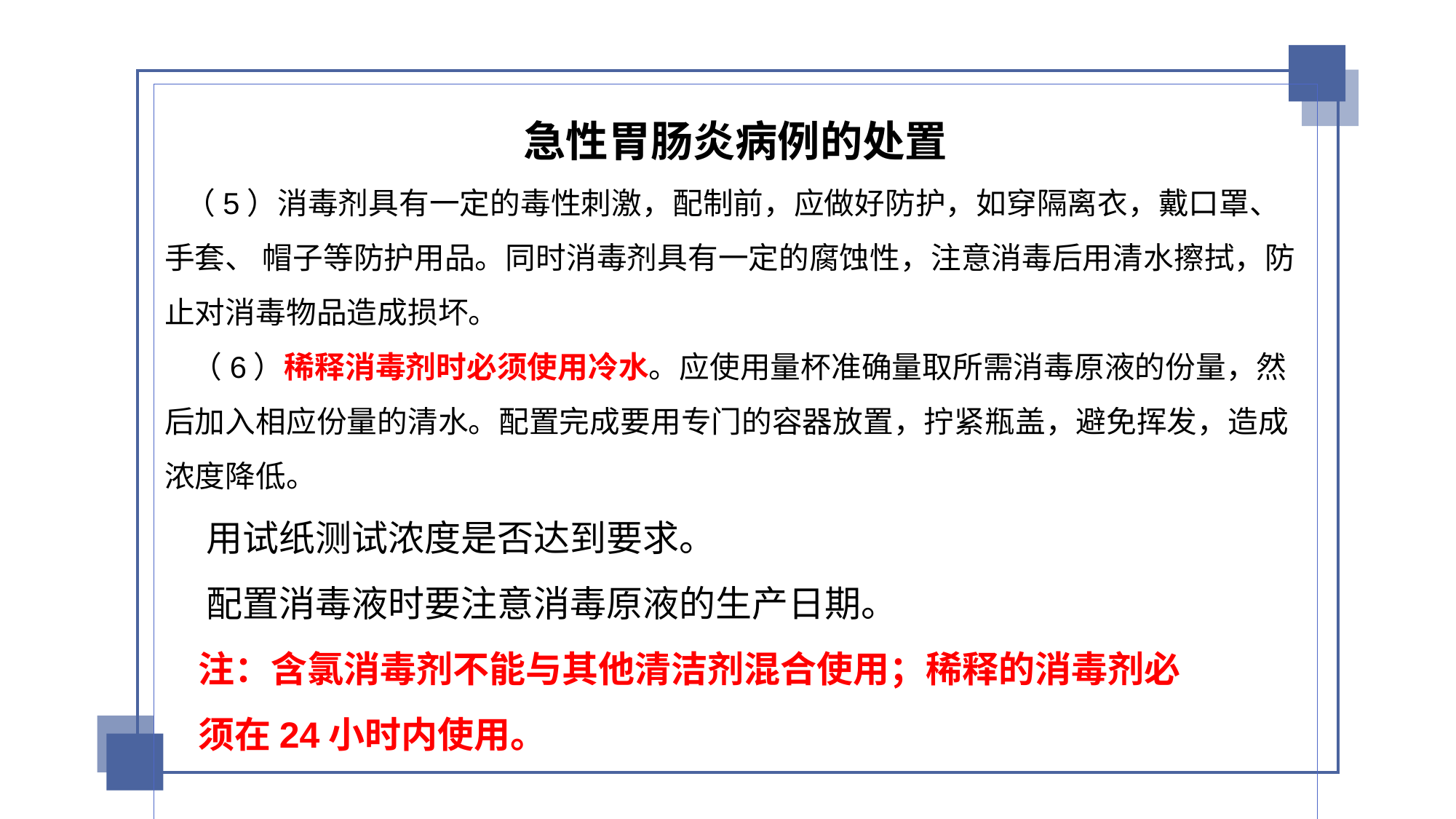

北京市朝阳区疾病预防控制中心

急性胃肠炎病例的处置
  （5）消毒剂具有一定的毒性刺激，配制前，应做好防护，如穿隔离衣，戴口罩、手套、 帽子等防护用品。同时消毒剂具有一定的腐蚀性，注意消毒后用清水擦拭，防止对消毒物品造成损坏。
   （6）稀释消毒剂时必须使用冷水。应使用量杯准确量取所需消毒原液的份量，然后加入相应份量的清水。配置完成要用专门的容器放置，拧紧瓶盖，避免挥发，造成浓度降低。
    用试纸测试浓度是否达到要求。
    配置消毒液时要注意消毒原液的生产日期。
   注：含氯消毒剂不能与其他清洁剂混合使用；稀释的消毒剂必
   须在24小时内使用。